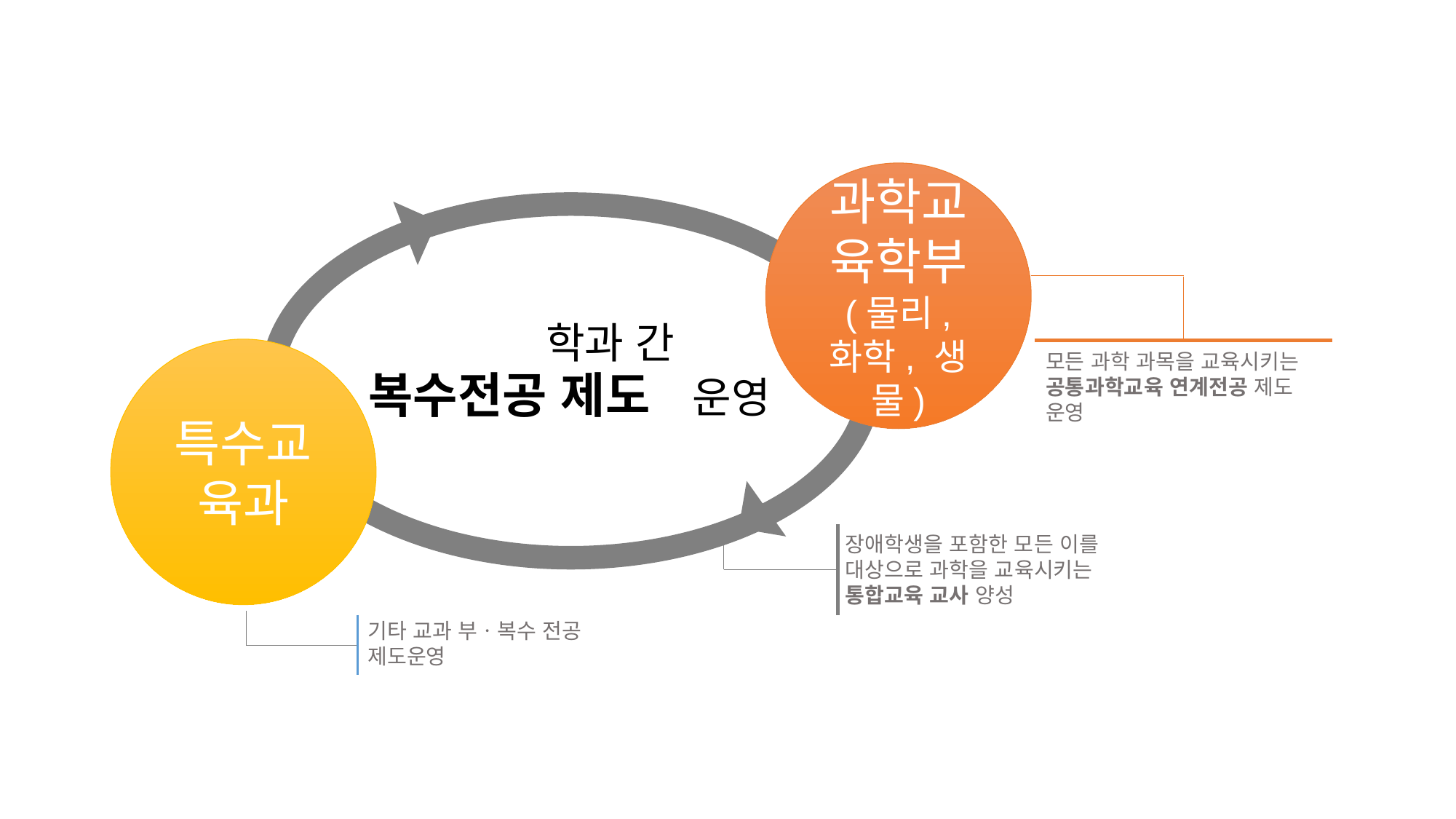

과학교육학부 (물리, 화학, 생물)

            학과 간

특수교육과
모든 과학 과목을 교육시키는
공통과학교육 연계전공 제도 운영

복수전공 제도
운영

장애학생을 포함한 모든 이를 대상으로 과학을 교육시키는 통합교육 교사 양성

기타 교과 부ㆍ복수 전공 제도운영